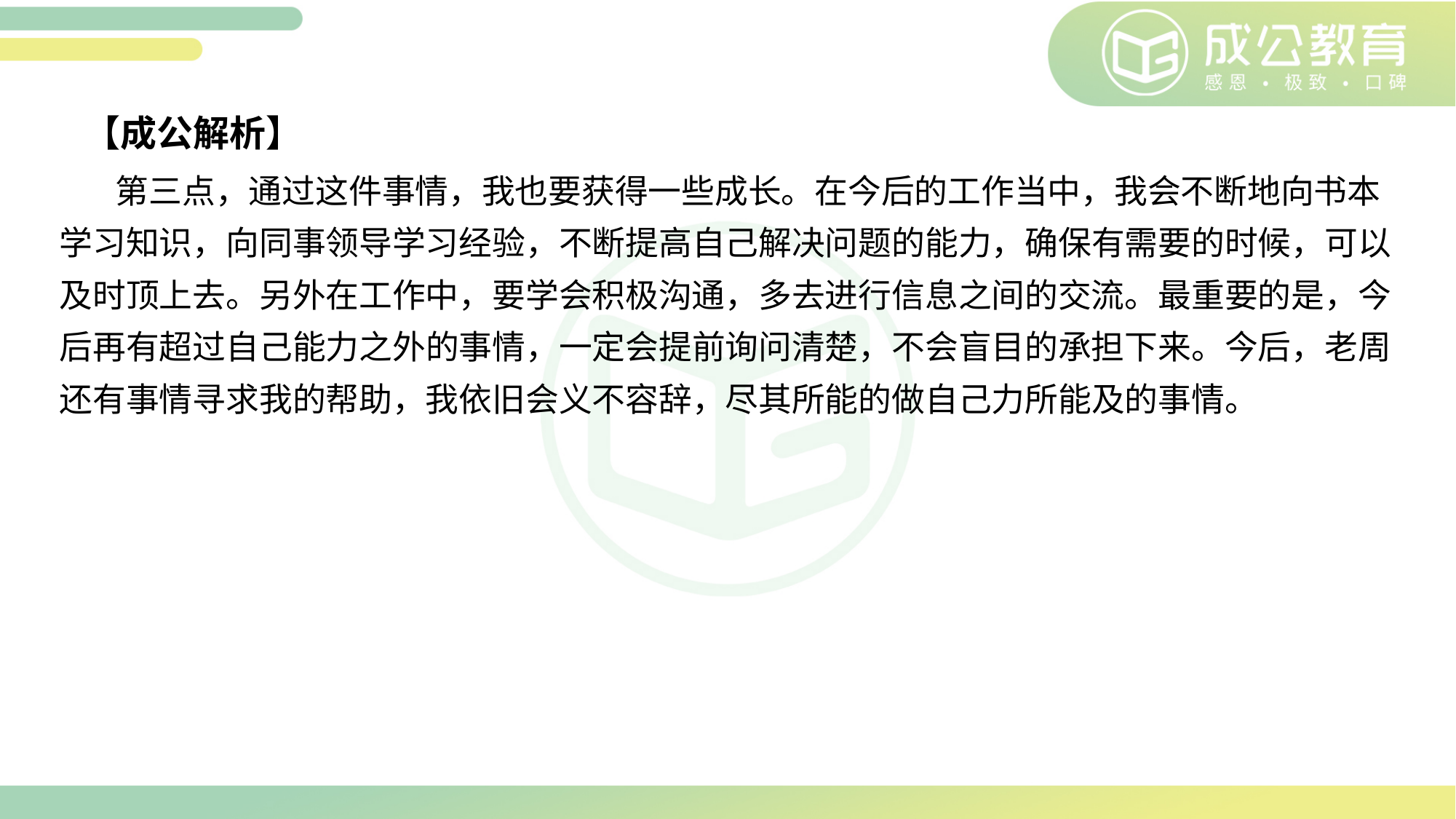

# 【成公解析】

  第三点，通过这件事情，我也要获得一些成长。在今后的工作当中，我会不断地向书本学习知识，向同事领导学习经验，不断提高自己解决问题的能力，确保有需要的时候，可以及时顶上去。另外在工作中，要学会积极沟通，多去进行信息之间的交流。最重要的是，今后再有超过自己能力之外的事情，一定会提前询问清楚，不会盲目的承担下来。今后，老周还有事情寻求我的帮助，我依旧会义不容辞，尽其所能的做自己力所能及的事情。